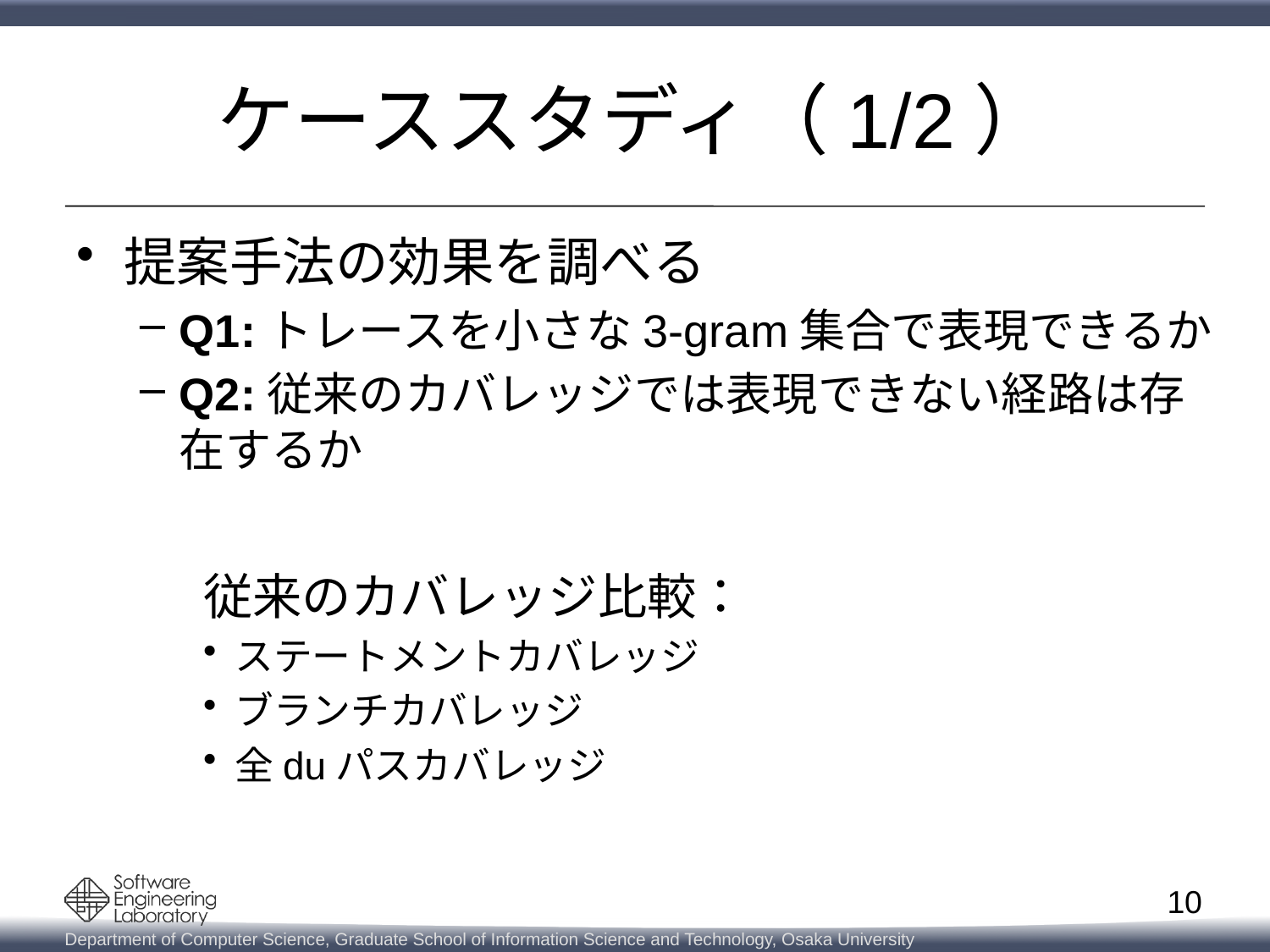

# ケーススタディ（1/2）
提案手法の効果を調べる
Q1:トレースを小さな3-gram集合で表現できるか
Q2:従来のカバレッジでは表現できない経路は存在するか

従来のカバレッジ比較：
ステートメントカバレッジ
ブランチカバレッジ
全duパスカバレッジ

10